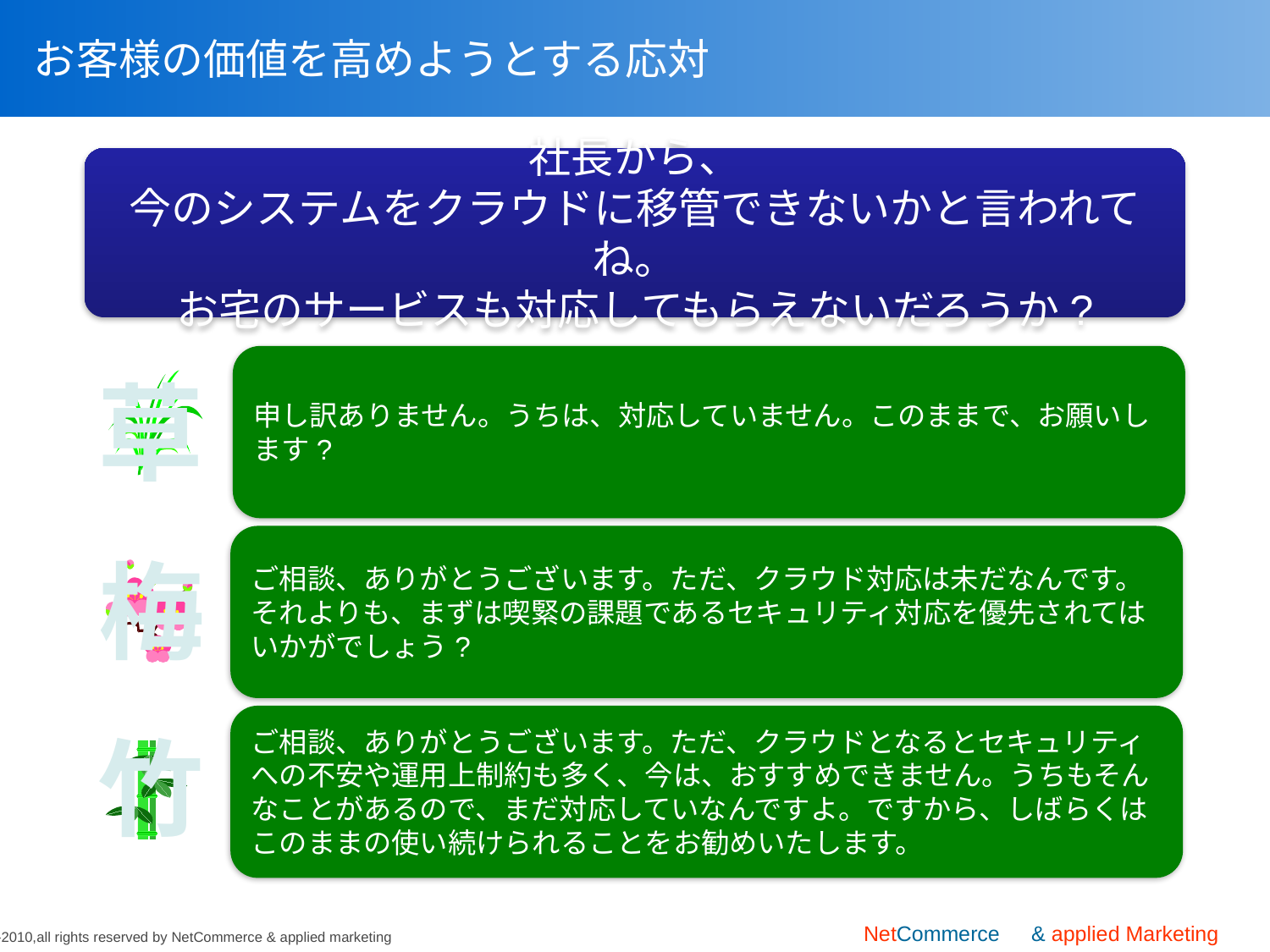

# お客様の価値を高めようとする応対
社長から、
今のシステムをクラウドに移管できないかと言われてね。
お宅のサービスも対応してもらえないだろうか?
申し訳ありません。うちは、対応していません。このままで、お願いします?
草

ご相談、ありがとうございます。ただ、クラウド対応は未だなんです。それよりも、まずは喫緊の課題であるセキュリティ対応を優先されてはいかがでしょう?
梅

ご相談、ありがとうございます。ただ、クラウドとなるとセキュリティへの不安や運用上制約も多く、今は、おすすめできません。うちもそんなことがあるので、まだ対応していなんですよ。ですから、しばらくはこのままの使い続けられることをお勧めいたします。
竹